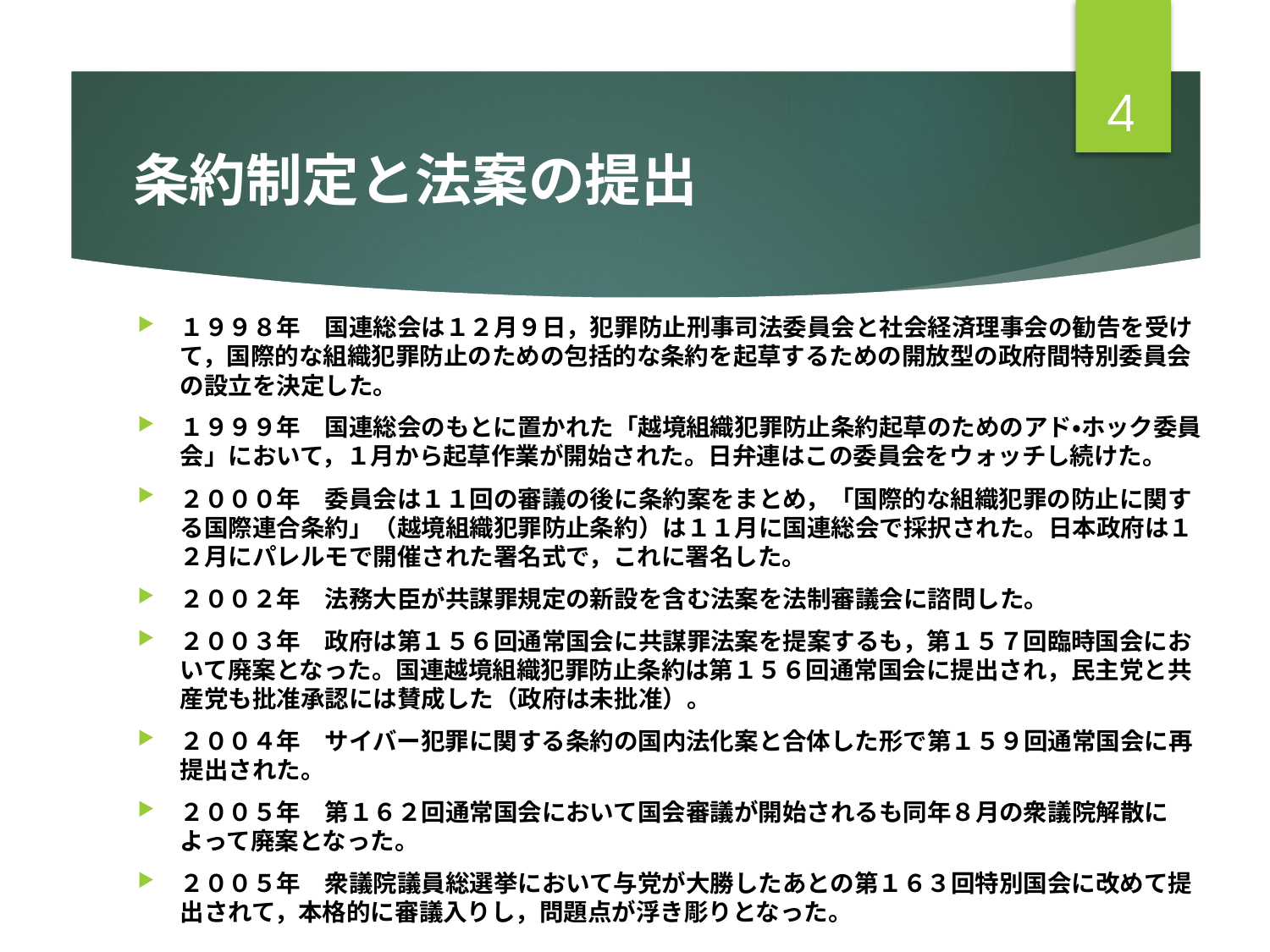

4
# 条約制定と法案の提出
１９９８年　国連総会は１２月９日，犯罪防止刑事司法委員会と社会経済理事会の勧告を受けて，国際的な組織犯罪防止のための包括的な条約を起草するための開放型の政府間特別委員会の設立を決定した。
１９９９年　国連総会のもとに置かれた「越境組織犯罪防止条約起草のためのアド・ホック委員会」において，１月から起草作業が開始された。日弁連はこの委員会をウォッチし続けた。
２０００年　委員会は１１回の審議の後に条約案をまとめ，「国際的な組織犯罪の防止に関する国際連合条約」（越境組織犯罪防止条約）は１１月に国連総会で採択された。日本政府は１２月にパレルモで開催された署名式で，これに署名した。
２００２年　法務大臣が共謀罪規定の新設を含む法案を法制審議会に諮問した。
２００３年　政府は第１５６回通常国会に共謀罪法案を提案するも，第１５７回臨時国会において廃案となった。国連越境組織犯罪防止条約は第１５６回通常国会に提出され，民主党と共産党も批准承認には賛成した（政府は未批准）。
２００４年　サイバー犯罪に関する条約の国内法化案と合体した形で第１５９回通常国会に再提出された。
２００５年　第１６２回通常国会において国会審議が開始されるも同年８月の衆議院解散によって廃案となった。
２００５年　衆議院議員総選挙において与党が大勝したあとの第１６３回特別国会に改めて提出されて，本格的に審議入りし，問題点が浮き彫りとなった。